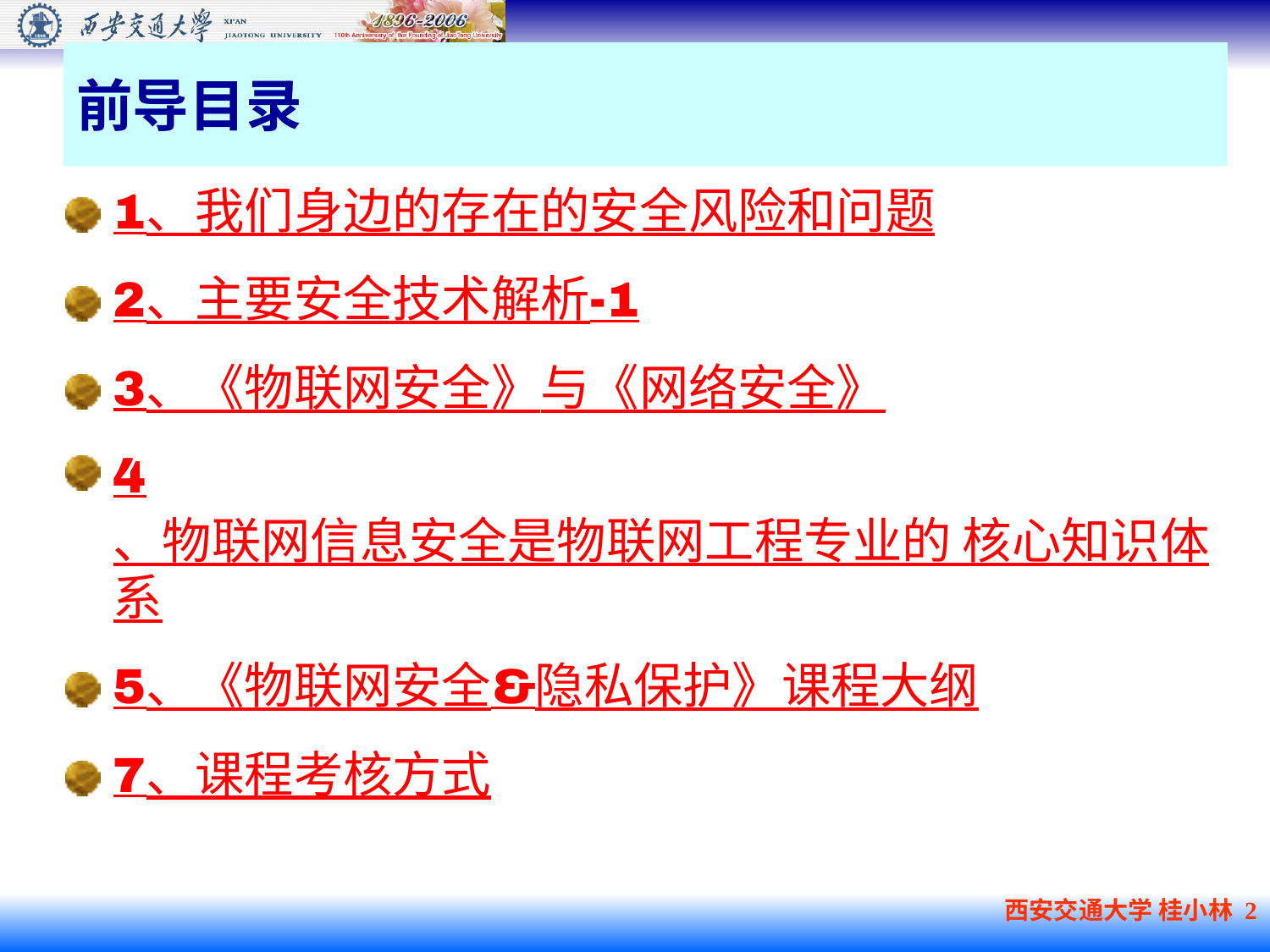

# 前导目录
1、我们身边的存在的安全风险和问题
2、主要安全技术解析-1
3、《物联网安全》与《网络安全》
4、物联网信息安全是物联网工程专业的 核心知识体系
5、《物联网安全&隐私保护》课程大纲
7、课程考核方式

西安交通大学 桂小林 2